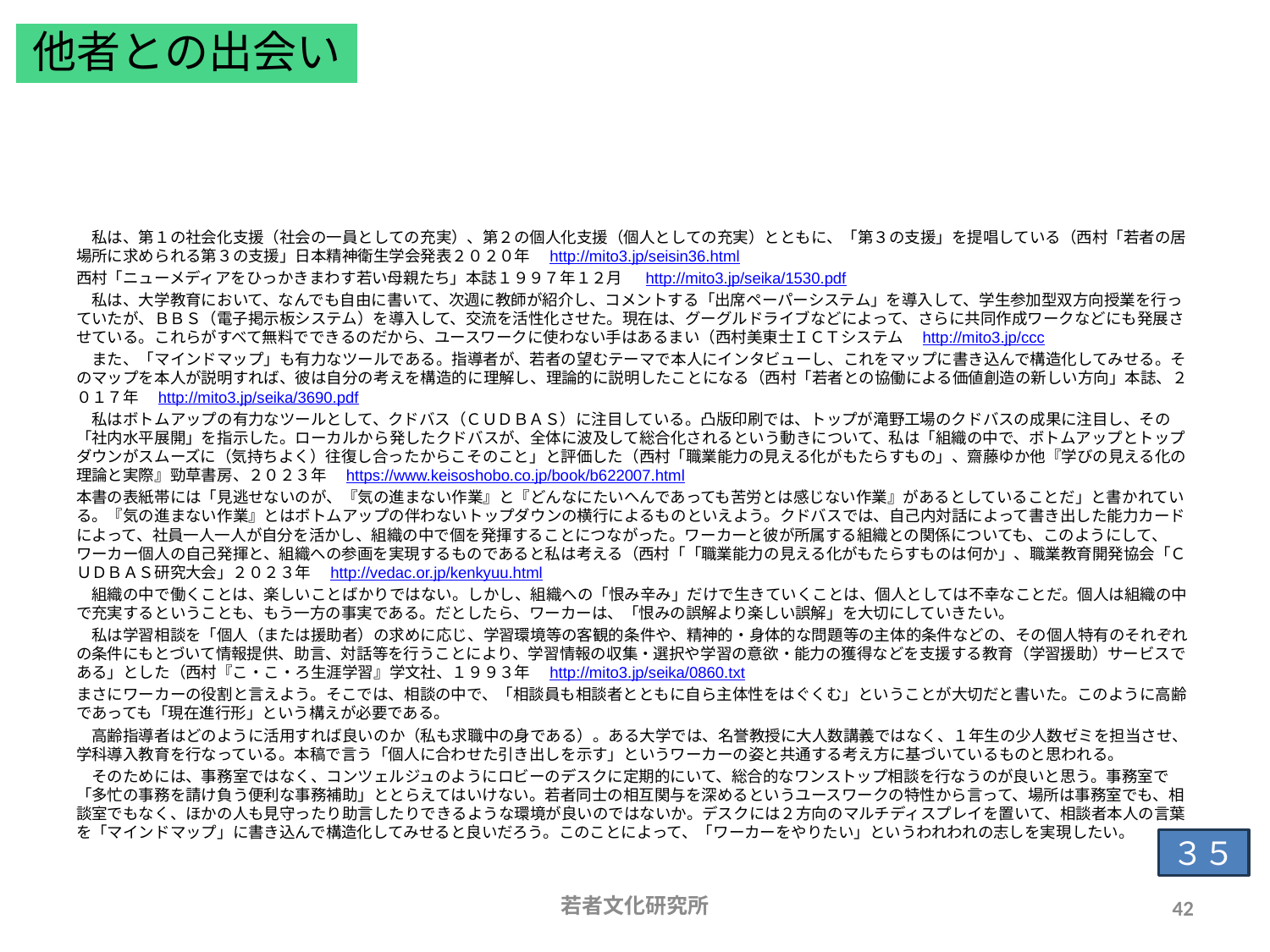

他者との出会い
# 前掲資料の関連リンク　２
　私は、第１の社会化支援（社会の一員としての充実）、第２の個人化支援（個人としての充実）とともに、「第３の支援」を提唱している（西村「若者の居場所に求められる第３の支援」日本精神衛生学会発表２０２０年　http://mito3.jp/seisin36.html
西村「ニューメディアをひっかきまわす若い母親たち」本誌１９９７年１２月　 http://mito3.jp/seika/1530.pdf
　私は、大学教育において、なんでも自由に書いて、次週に教師が紹介し、コメントする「出席ペーパーシステム」を導入して、学生参加型双方向授業を行っていたが、ＢＢＳ（電子掲示板システム）を導入して、交流を活性化させた。現在は、グーグルドライブなどによって、さらに共同作成ワークなどにも発展させている。これらがすべて無料でできるのだから、ユースワークに使わない手はあるまい（西村美東士ＩＣＴシステム　http://mito3.jp/ccc
　また、「マインドマップ」も有力なツールである。指導者が、若者の望むテーマで本人にインタビューし、これをマップに書き込んで構造化してみせる。そのマップを本人が説明すれば、彼は自分の考えを構造的に理解し、理論的に説明したことになる（西村「若者との協働による価値創造の新しい方向」本誌、２０１７年　http://mito3.jp/seika/3690.pdf
　私はボトムアップの有力なツールとして、クドバス（ＣＵＤＢＡＳ）に注目している。凸版印刷では、トップが滝野工場のクドバスの成果に注目し、その「社内水平展開」を指示した。ローカルから発したクドバスが、全体に波及して総合化されるという動きについて、私は「組織の中で、ボトムアップとトップダウンがスムーズに（気持ちよく）往復し合ったからこそのこと」と評価した（西村「職業能力の見える化がもたらすもの」、齋藤ゆか他『学びの見える化の理論と実際』勁草書房、２０２３年　https://www.keisoshobo.co.jp/book/b622007.html
本書の表紙帯には「見逃せないのが、『気の進まない作業』と『どんなにたいへんであっても苦労とは感じない作業』があるとしていることだ」と書かれている。『気の進まない作業』とはボトムアップの伴わないトップダウンの横行によるものといえよう。クドバスでは、自己内対話によって書き出した能力カードによって、社員一人一人が自分を活かし、組織の中で個を発揮することにつながった。ワーカーと彼が所属する組織との関係についても、このようにして、ワーカー個人の自己発揮と、組織への参画を実現するものであると私は考える（西村「「職業能力の見える化がもたらすものは何か」、職業教育開発協会「ＣＵＤＢＡＳ研究大会」２０２３年　http://vedac.or.jp/kenkyuu.html
　組織の中で働くことは、楽しいことばかりではない。しかし、組織への「恨み辛み」だけで生きていくことは、個人としては不幸なことだ。個人は組織の中で充実するということも、もう一方の事実である。だとしたら、ワーカーは、「恨みの誤解より楽しい誤解」を大切にしていきたい。
　私は学習相談を「個人（または援助者）の求めに応じ、学習環境等の客観的条件や、精神的・身体的な問題等の主体的条件などの、その個人特有のそれぞれの条件にもとづいて情報提供、助言、対話等を行うことにより、学習情報の収集・選択や学習の意欲・能力の獲得などを支援する教育（学習援助）サービスである」とした（西村『こ・こ・ろ生涯学習』学文社、１９９３年　http://mito3.jp/seika/0860.txt
まさにワーカーの役割と言えよう。そこでは、相談の中で、「相談員も相談者とともに自ら主体性をはぐくむ」ということが大切だと書いた。このように高齢であっても「現在進行形」という構えが必要である。
　高齢指導者はどのように活用すれば良いのか（私も求職中の身である）。ある大学では、名誉教授に大人数講義ではなく、１年生の少人数ゼミを担当させ、学科導入教育を行なっている。本稿で言う「個人に合わせた引き出しを示す」というワーカーの姿と共通する考え方に基づいているものと思われる。
　そのためには、事務室ではなく、コンツェルジュのようにロビーのデスクに定期的にいて、総合的なワンストップ相談を行なうのが良いと思う。事務室で「多忙の事務を請け負う便利な事務補助」ととらえてはいけない。若者同士の相互関与を深めるというユースワークの特性から言って、場所は事務室でも、相談室でもなく、ほかの人も見守ったり助言したりできるような環境が良いのではないか。デスクには２方向のマルチディスプレイを置いて、相談者本人の言葉を「マインドマップ」に書き込んで構造化してみせると良いだろう。このことによって、「ワーカーをやりたい」というわれわれの志しを実現したい。

３５
若者文化研究所
42